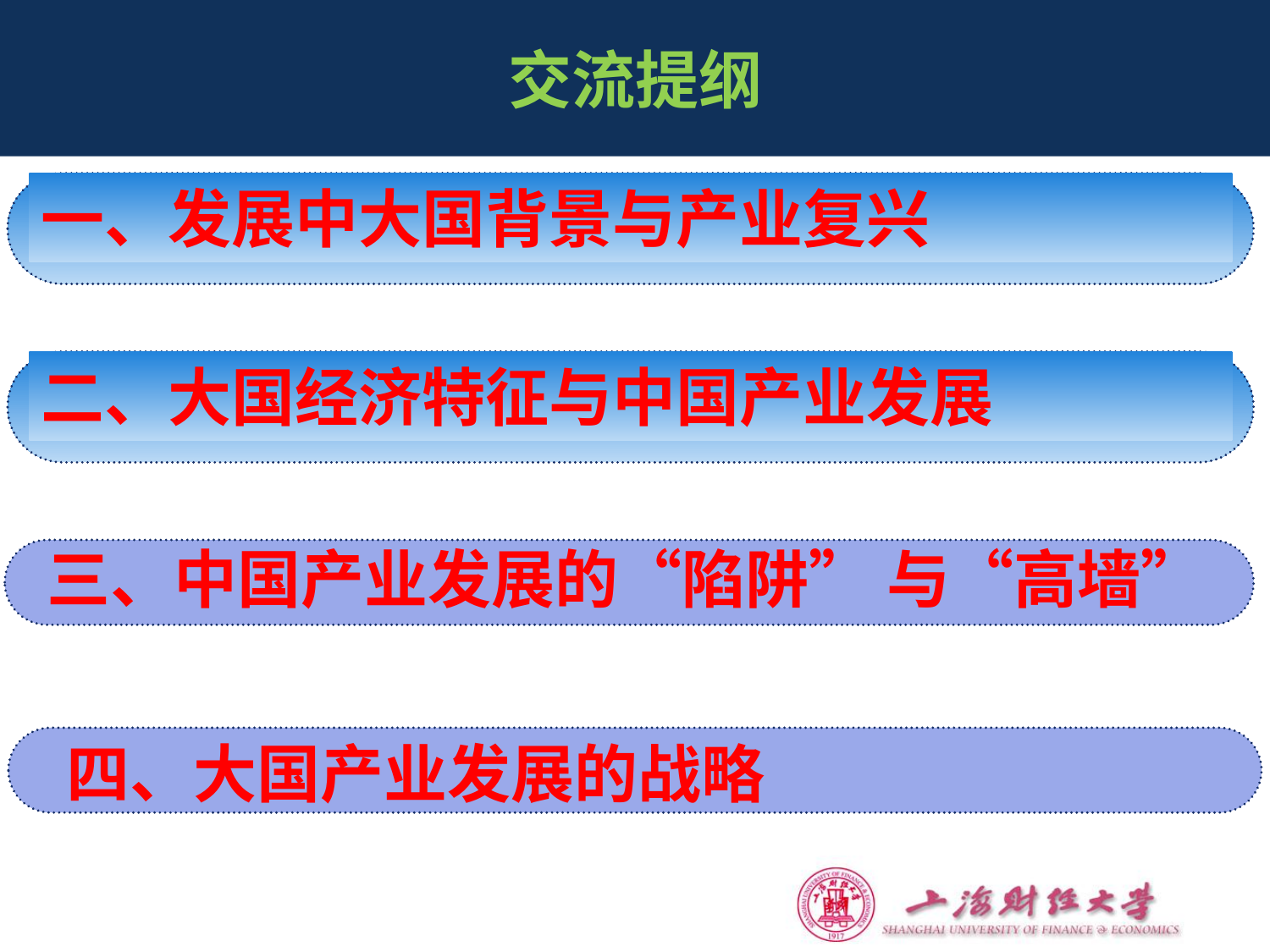

# 交流提纲

一、发展中大国背景与产业复兴

二、大国经济特征与中国产业发展

 三、中国产业发展的“陷阱” 与“高墙”

 四、大国产业发展的战略